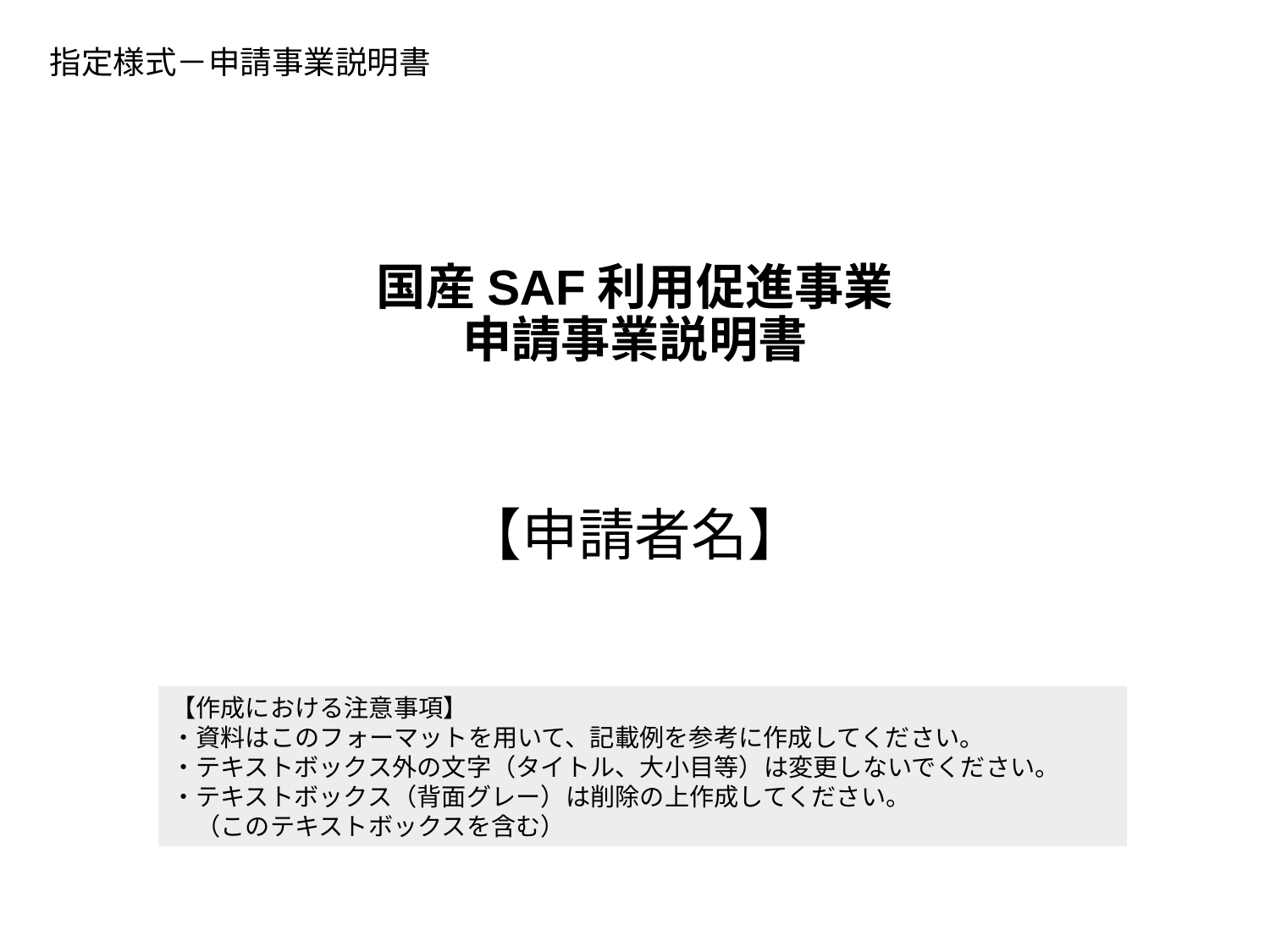

指定様式－申請事業説明書
# 国産SAF利用促進事業 申請事業説明書
【申請者名】
【作成における注意事項】
・資料はこのフォーマットを用いて、記載例を参考に作成してください。
・テキストボックス外の文字（タイトル、大小目等）は変更しないでください。
・テキストボックス（背面グレー）は削除の上作成してください。
　（このテキストボックスを含む）